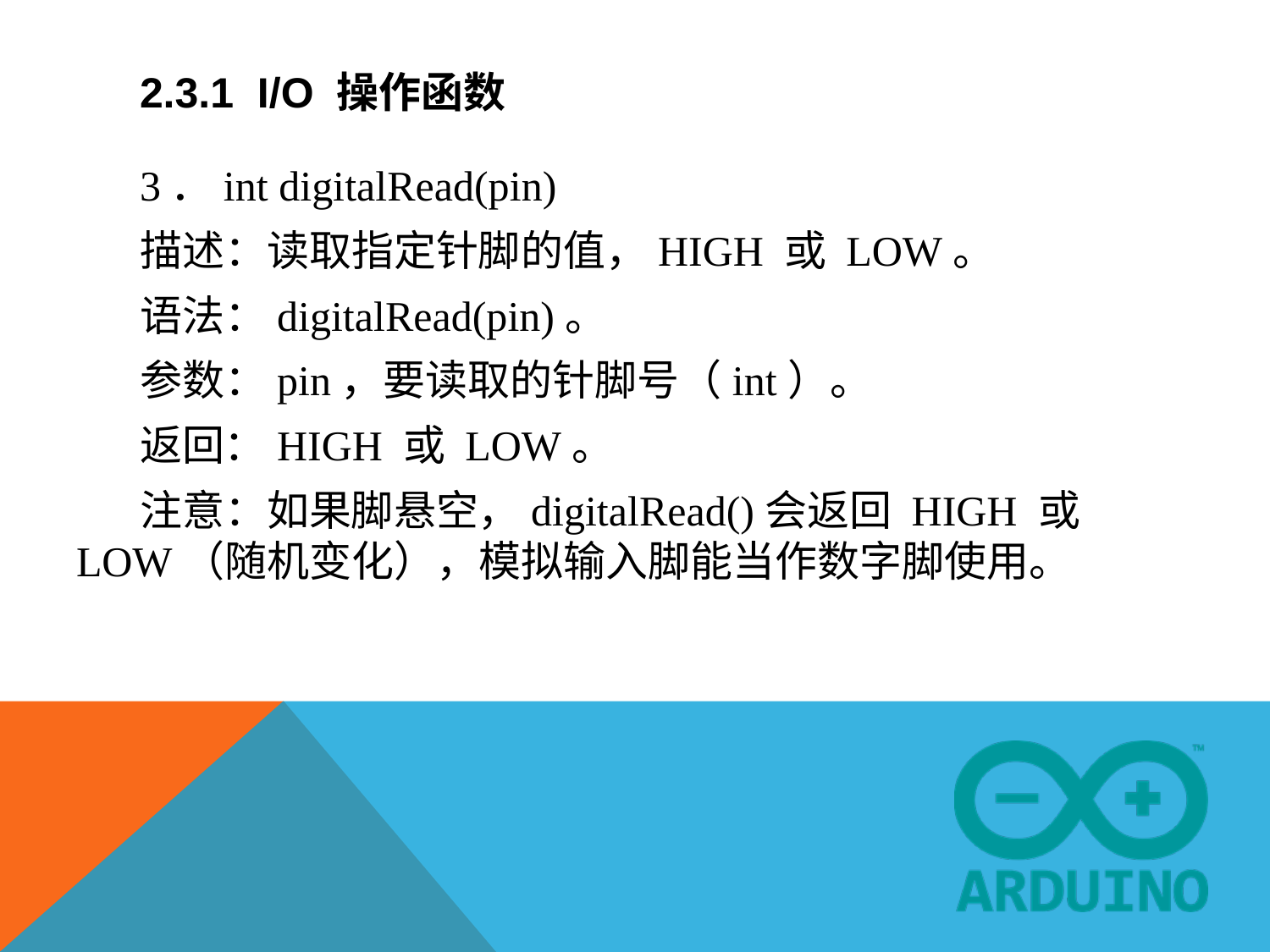

# 2.3.1  I/O 操作函数
3．int digitalRead(pin)
描述：读取指定针脚的值，HIGH 或 LOW。
语法：digitalRead(pin)。
参数：pin，要读取的针脚号（int）。
返回：HIGH 或 LOW。
注意：如果脚悬空，digitalRead()会返回 HIGH 或 LOW（随机变化），模拟输入脚能当作数字脚使用。